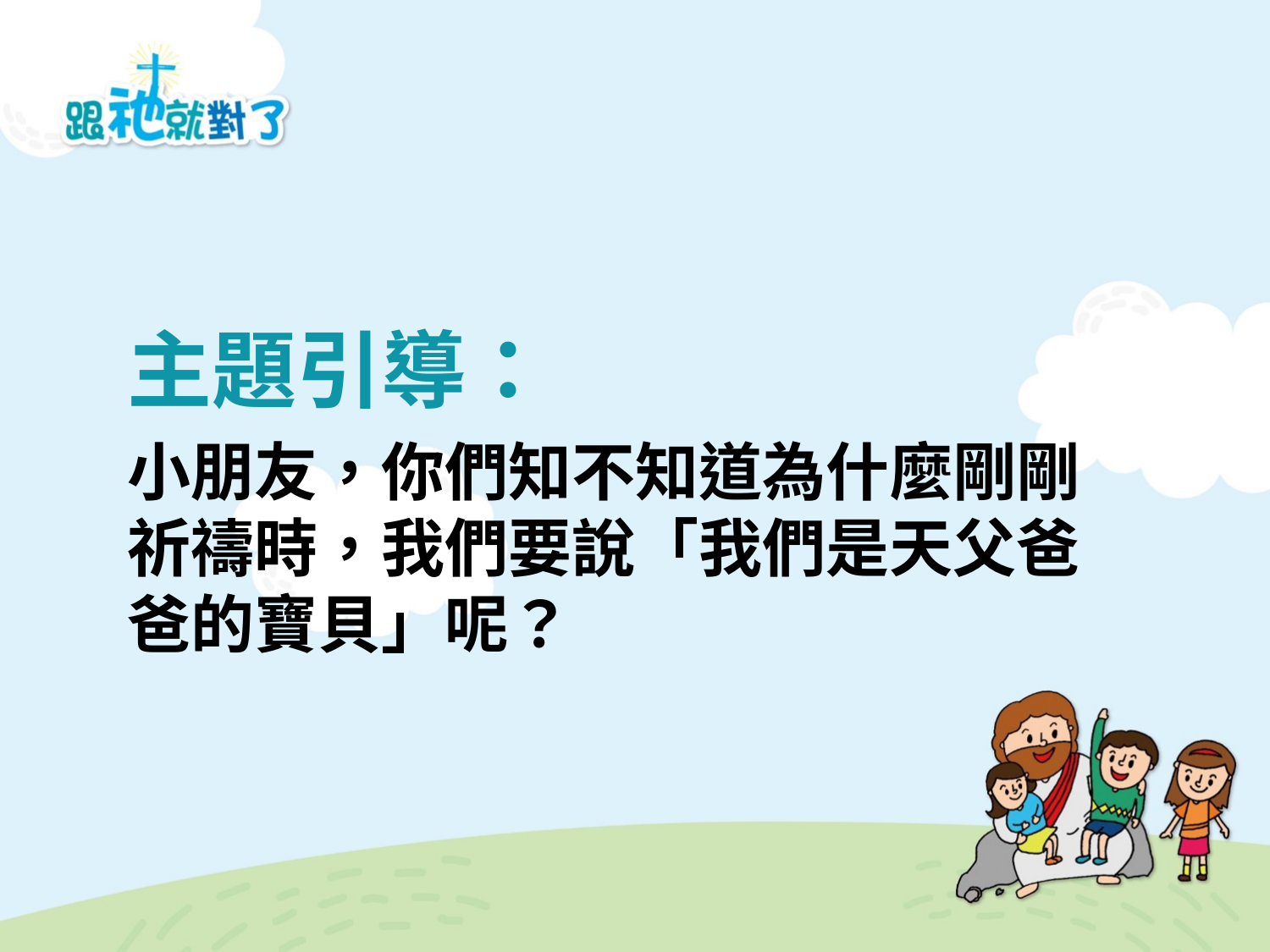

主題引導：
小朋友，你們知不知道為什麼剛剛祈禱時，我們要說「我們是天父爸爸的寶貝」呢？